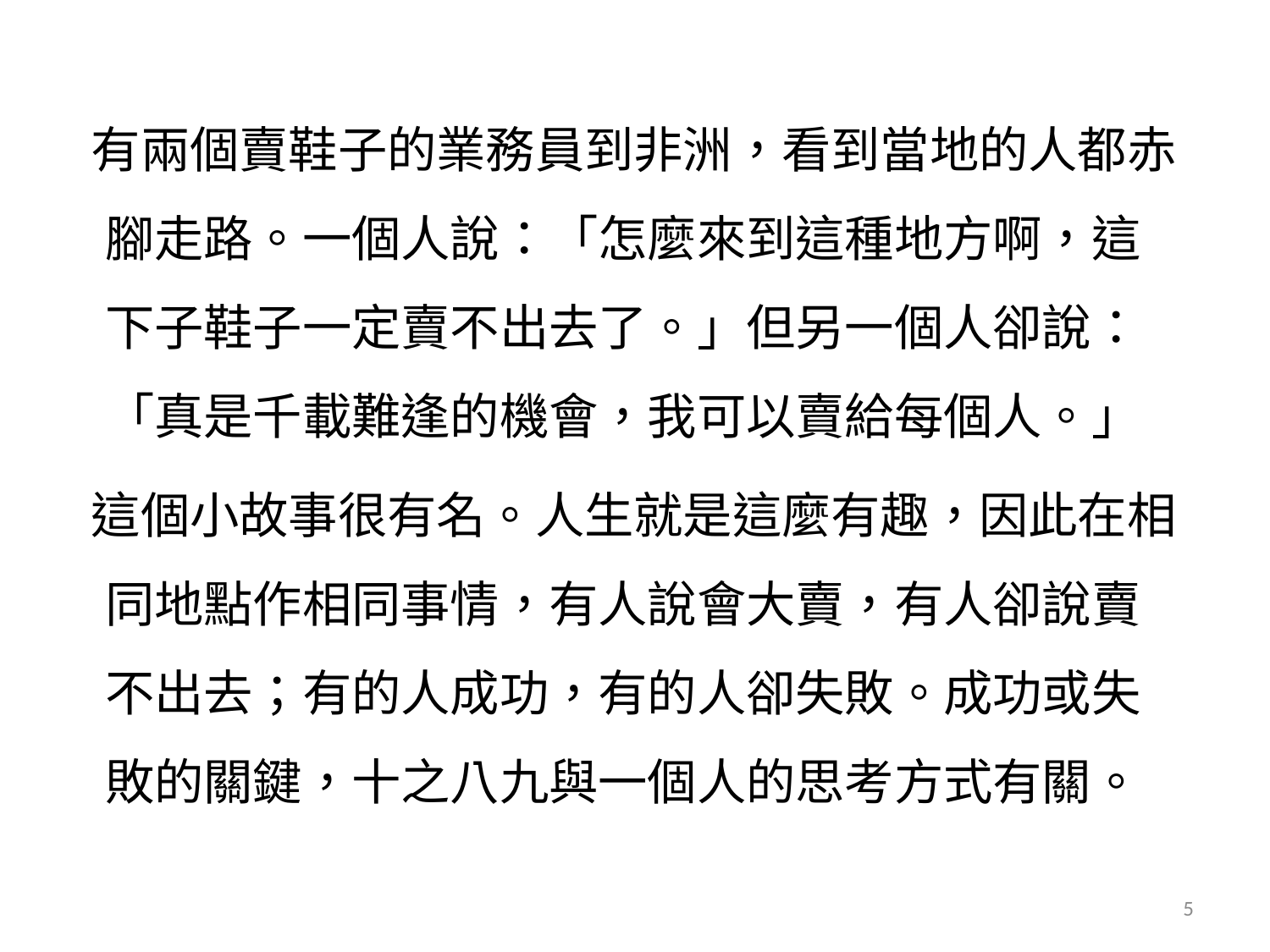

有兩個賣鞋子的業務員到非洲，看到當地的人都赤腳走路。一個人說：「怎麼來到這種地方啊，這下子鞋子一定賣不出去了。」但另一個人卻說：「真是千載難逢的機會，我可以賣給每個人。」
  這個小故事很有名。人生就是這麼有趣，因此在相同地點作相同事情，有人說會大賣，有人卻說賣不出去；有的人成功，有的人卻失敗。成功或失敗的關鍵，十之八九與一個人的思考方式有關。
5